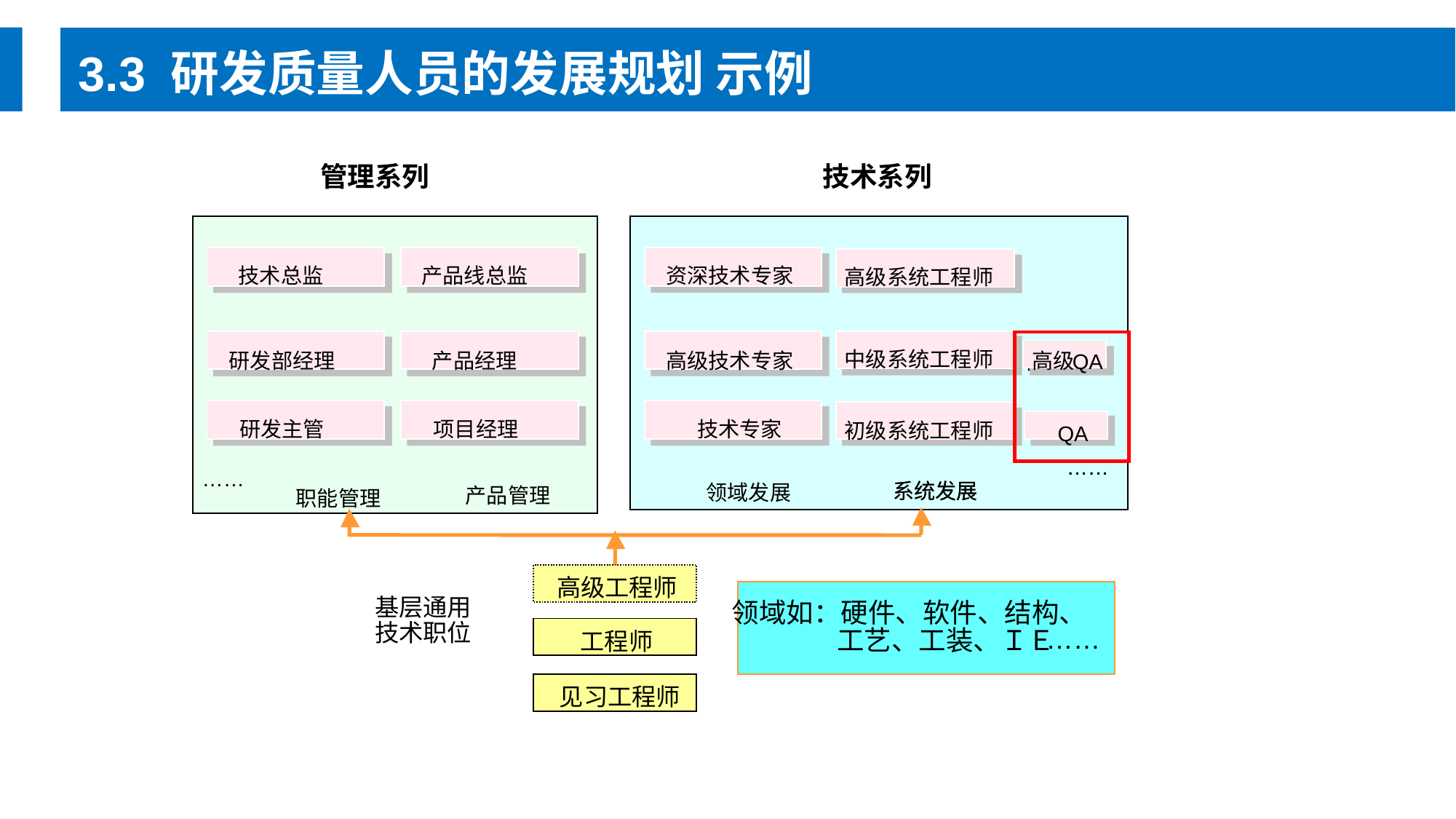

3.3 研发质量人员的发展规划 示例

管理系列
技术系列

技术总监
技术总监
产品线总监
产品线总监
资深技术专家
高级系统工程师

中级系统工程师

高级
研发部经理
研发部经理
产品经理
产品经理
高级技术专家
高级
QA
QA

研发主管
研发主管
项目经理
项目经理
技术专家

初级系统工程师

QA
QA

……
……

……

系统发展
系统发展

领域发展
产品管理

职能管理

高级工程师

基层通用
领域如：硬件、软件、结构、
技术职位

……
工艺、工装、ＩＥ
工程师

见习工程师